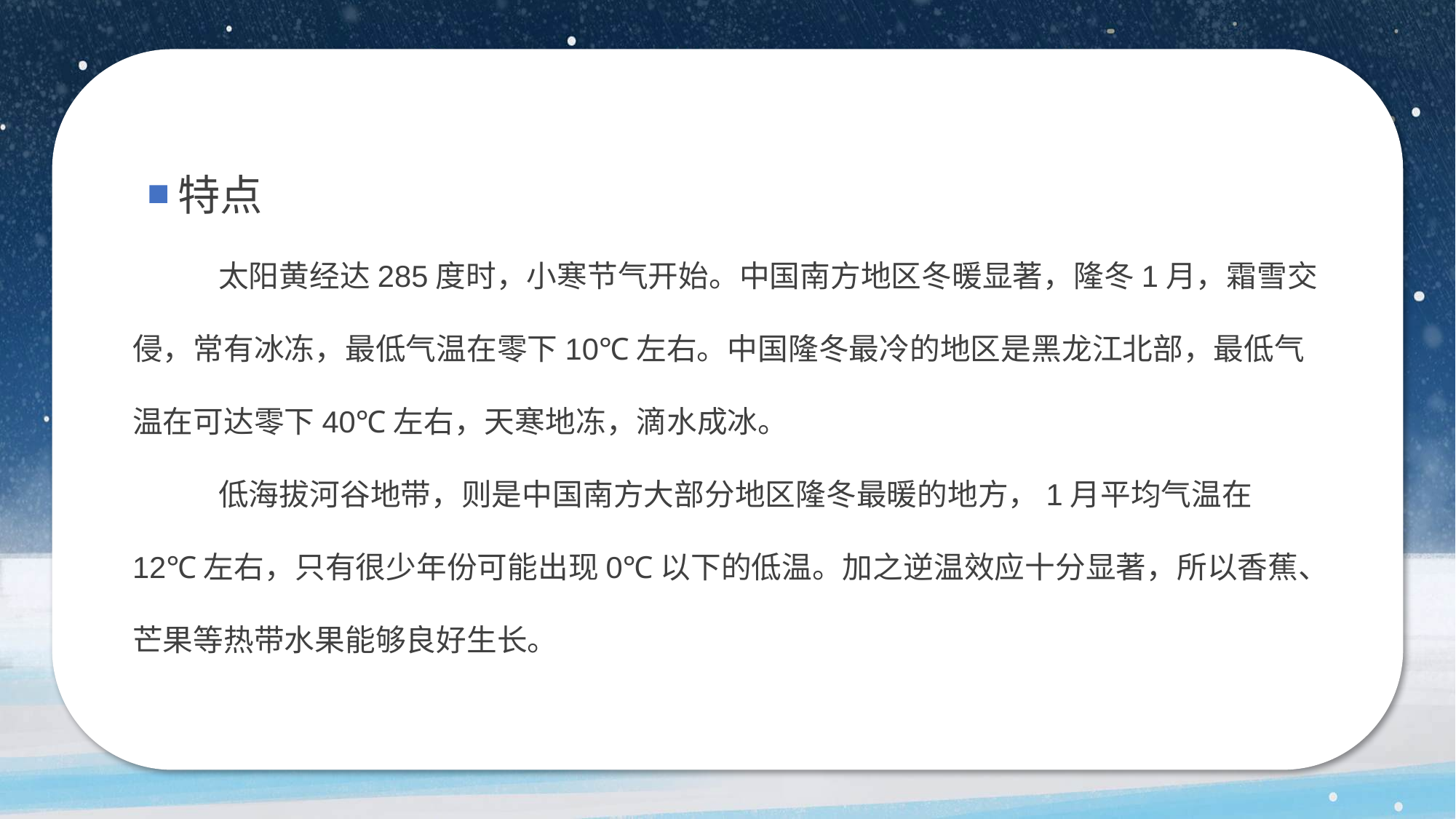

特点
太阳黄经达285度时，小寒节气开始。中国南方地区冬暖显著，隆冬1月，霜雪交侵，常有冰冻，最低气温在零下10℃左右。中国隆冬最冷的地区是黑龙江北部，最低气温在可达零下40℃左右，天寒地冻，滴水成冰。
低海拔河谷地带，则是中国南方大部分地区隆冬最暖的地方，1月平均气温在12℃左右，只有很少年份可能出现0℃以下的低温。加之逆温效应十分显著，所以香蕉、芒果等热带水果能够良好生长。